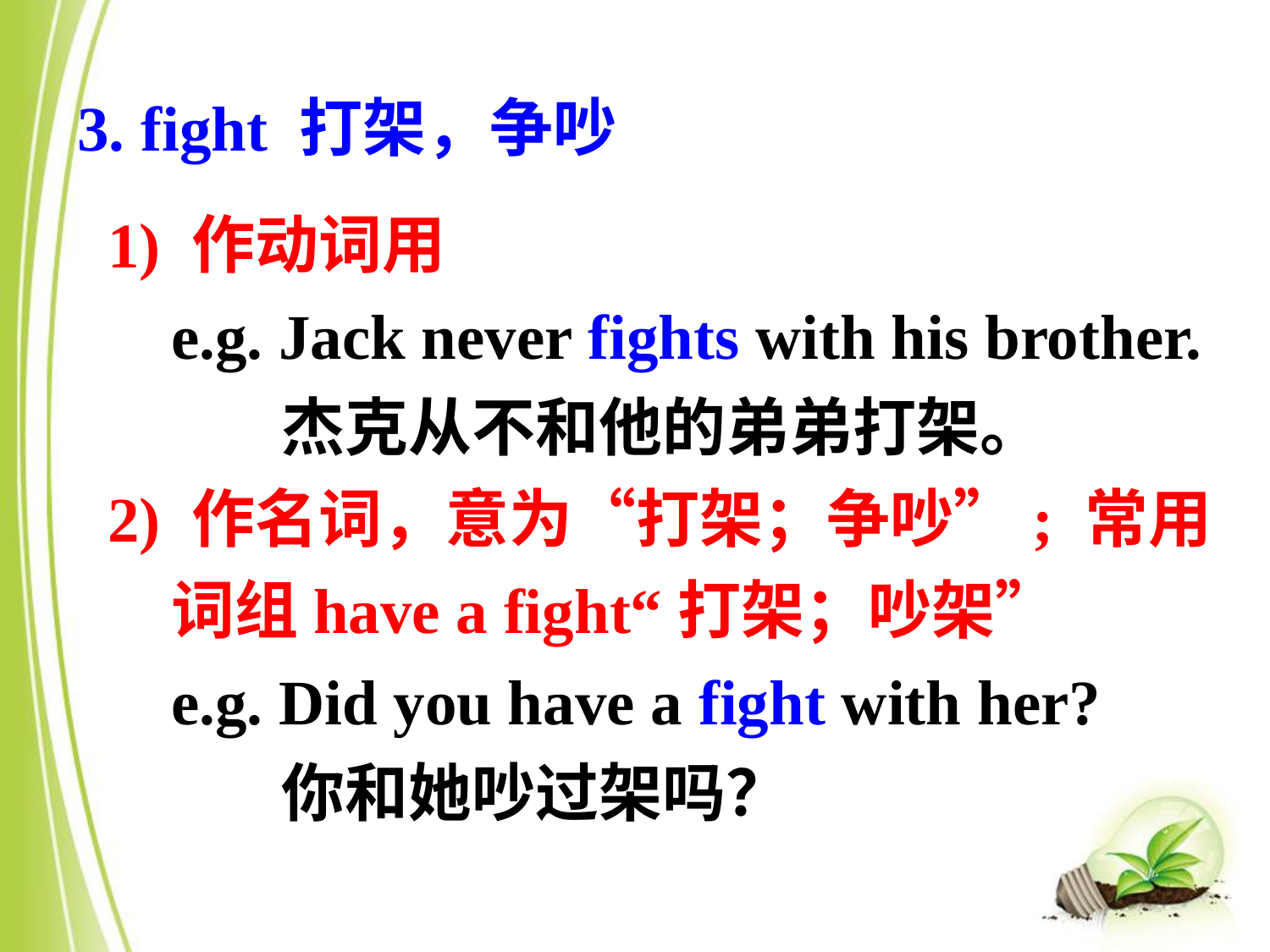

3. fight 打架，争吵
1) 作动词用
    e.g. Jack never fights with his brother.
      杰克从不和他的弟弟打架。
2) 作名词，意为“打架；争吵”; 常用词组have a fight“打架；吵架”
    e.g. Did you have a fight with her?
      你和她吵过架吗？